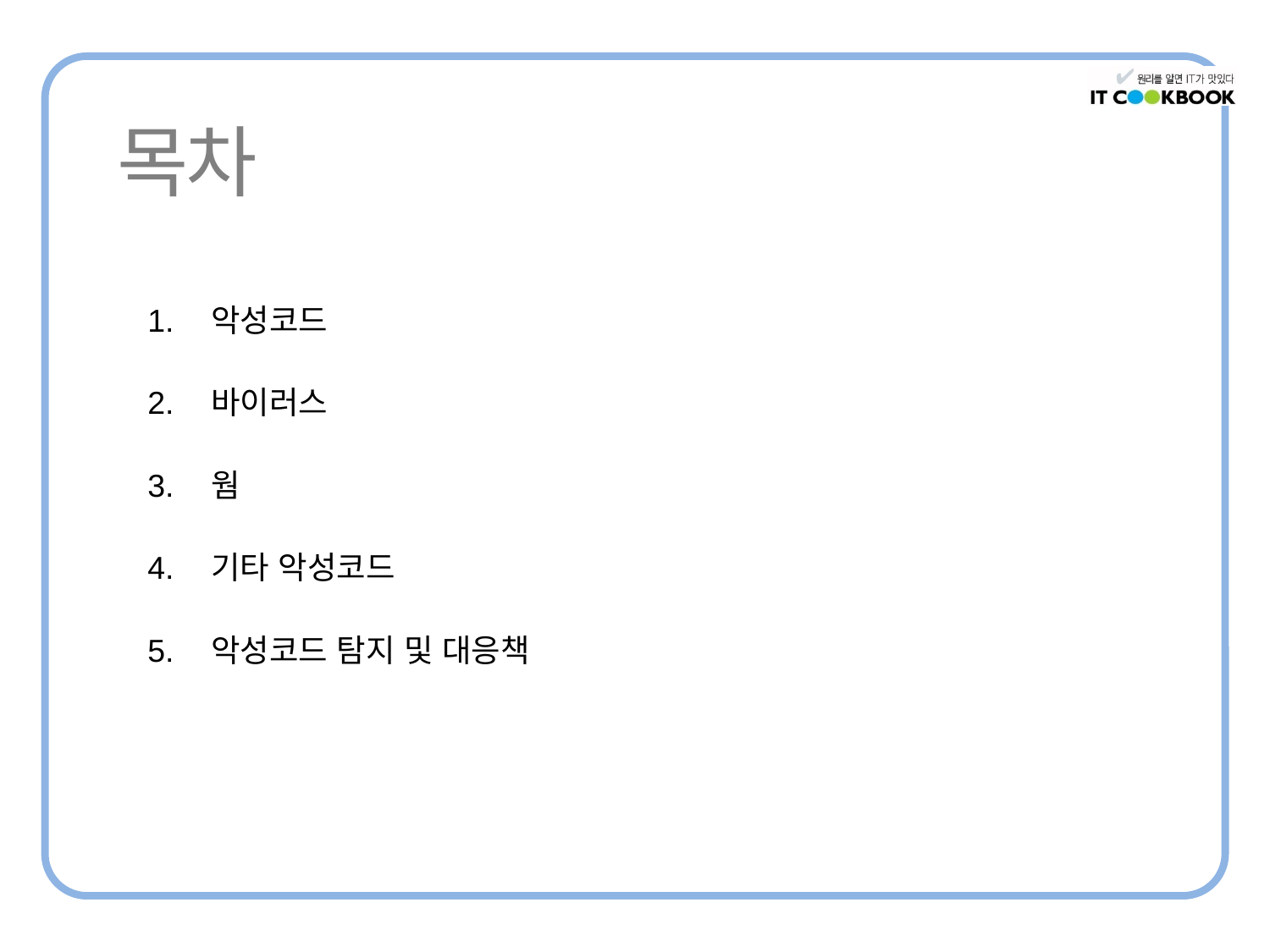

악성코드
바이러스
웜
기타 악성코드
악성코드 탐지 및 대응책